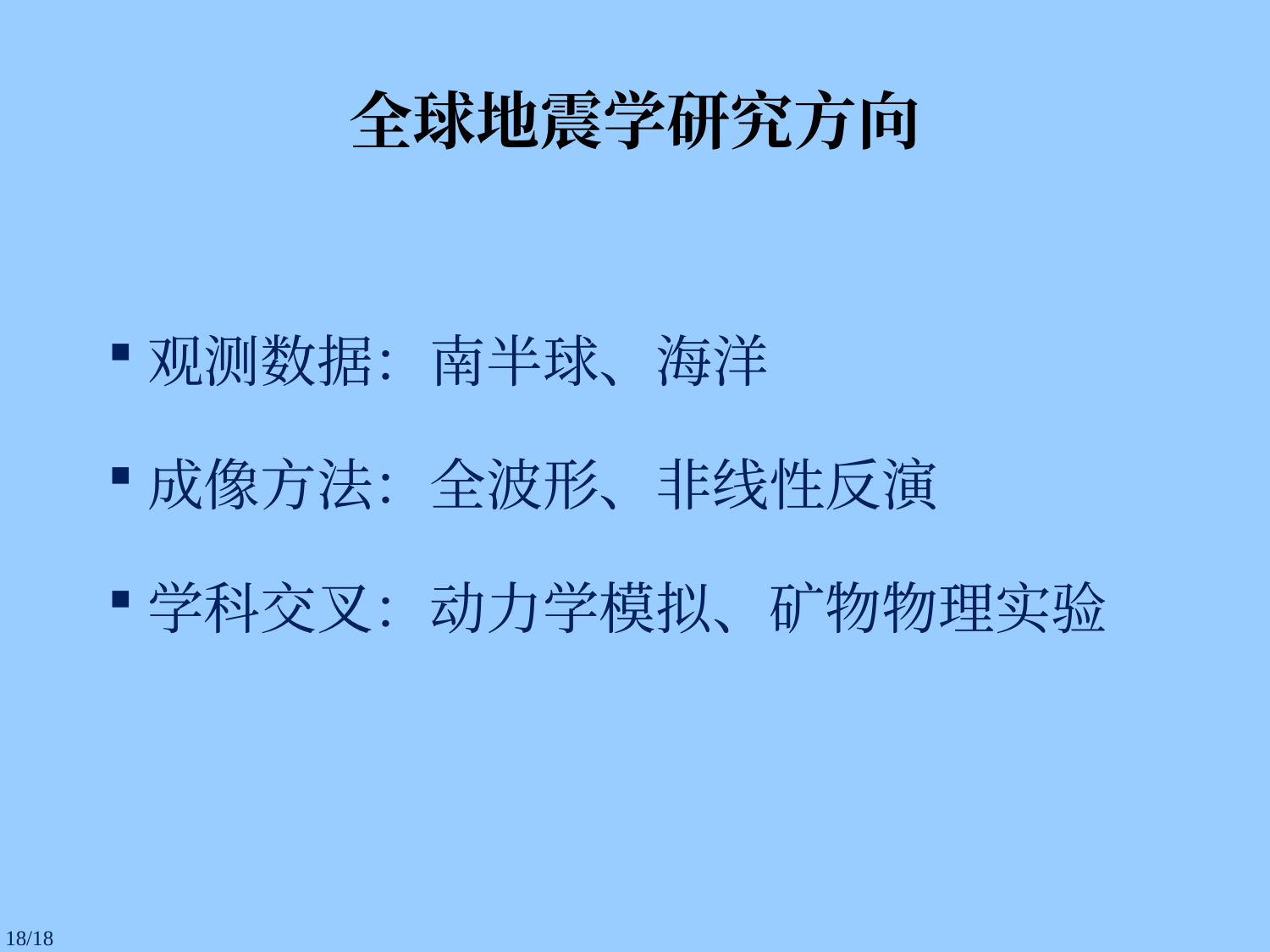

全球地震学研究方向
观测数据：南半球、海洋
成像方法：全波形、非线性反演
学科交叉：动力学模拟、矿物物理实验
18/18